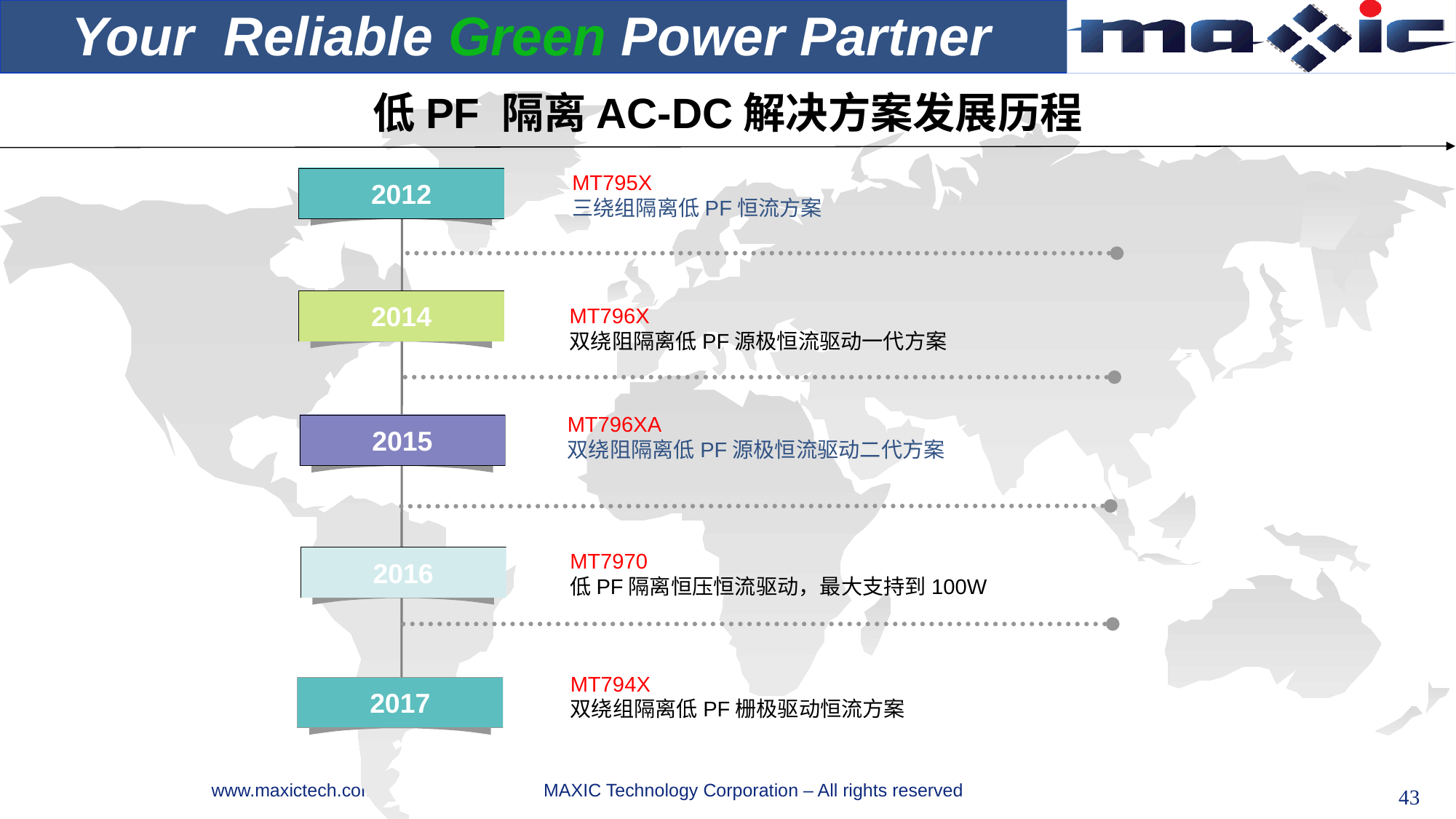

Your  Reliable Green Power Partner

低PF 隔离AC-DC解决方案发展历程

MT795X
三绕组隔离低PF恒流方案
2012

2014

MT796X
双绕阻隔离低PF源极恒流驱动一代方案

MT796XA
双绕阻隔离低PF源极恒流驱动二代方案
2015

MT7970
低PF隔离恒压恒流驱动，最大支持到100W
2016

MT794X
双绕组隔离低PF栅极驱动恒流方案
2017

43